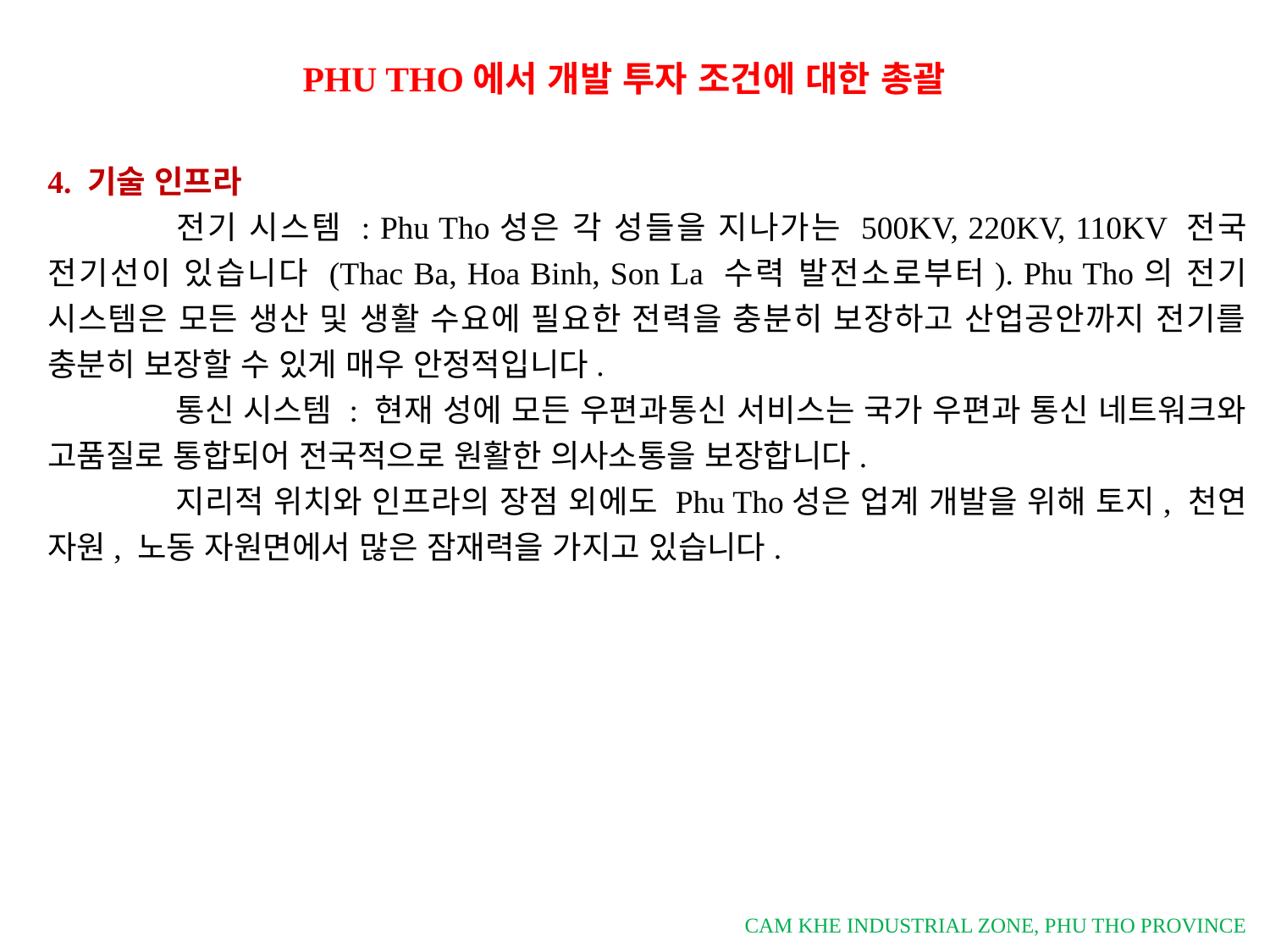

PHU THO에서 개발 투자 조건에 대한 총괄
4. 기술 인프라
	전기 시스템 : Phu Tho성은 각 성들을 지나가는 500KV, 220KV, 110KV 전국 전기선이 있습니다 (Thac Ba, Hoa Binh, Son La 수력 발전소로부터). Phu Tho의 전기 시스템은 모든 생산 및 생활 수요에 필요한 전력을 충분히 보장하고 산업공안까지 전기를 충분히 보장할 수 있게 매우 안정적입니다.
	통신 시스템 : 현재 성에 모든 우편과통신 서비스는 국가 우편과 통신 네트워크와 고품질로 통합되어 전국적으로 원활한 의사소통을 보장합니다.
	지리적 위치와 인프라의 장점 외에도 Phu Tho성은 업계 개발을 위해 토지, 천연 자원, 노동 자원면에서 많은 잠재력을 가지고 있습니다.
CAM KHE INDUSTRIAL ZONE, PHU THO PROVINCE